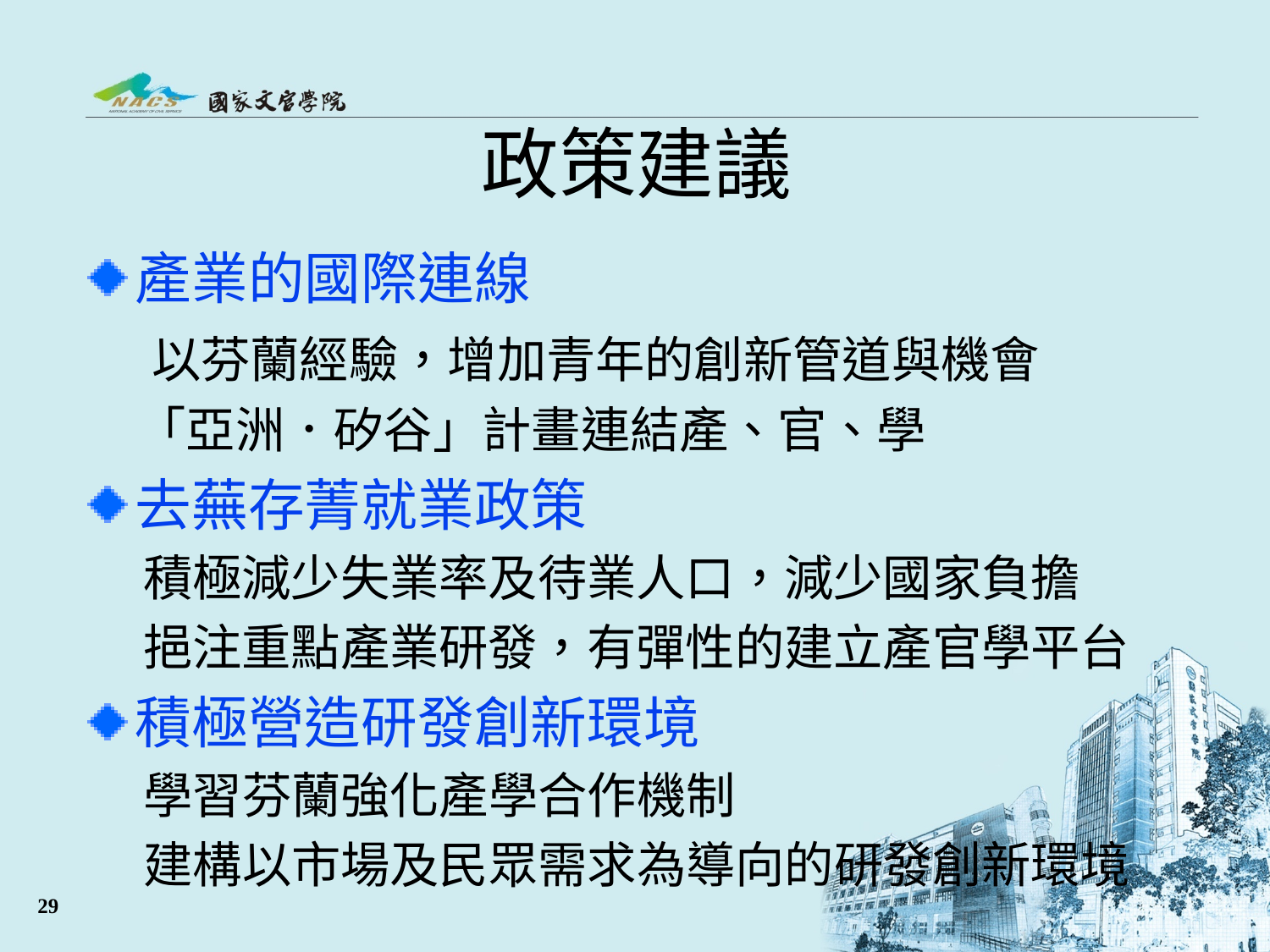

# 政策建議
產業的國際連線
    以芬蘭經驗，增加青年的創新管道與機會
　「亞洲．矽谷」計畫連結產、官、學
去蕪存菁就業政策
積極減少失業率及待業人口，減少國家負擔
挹注重點產業研發，有彈性的建立產官學平台
積極營造研發創新環境
    學習芬蘭強化產學合作機制
    建構以市場及民眾需求為導向的研發創新環境